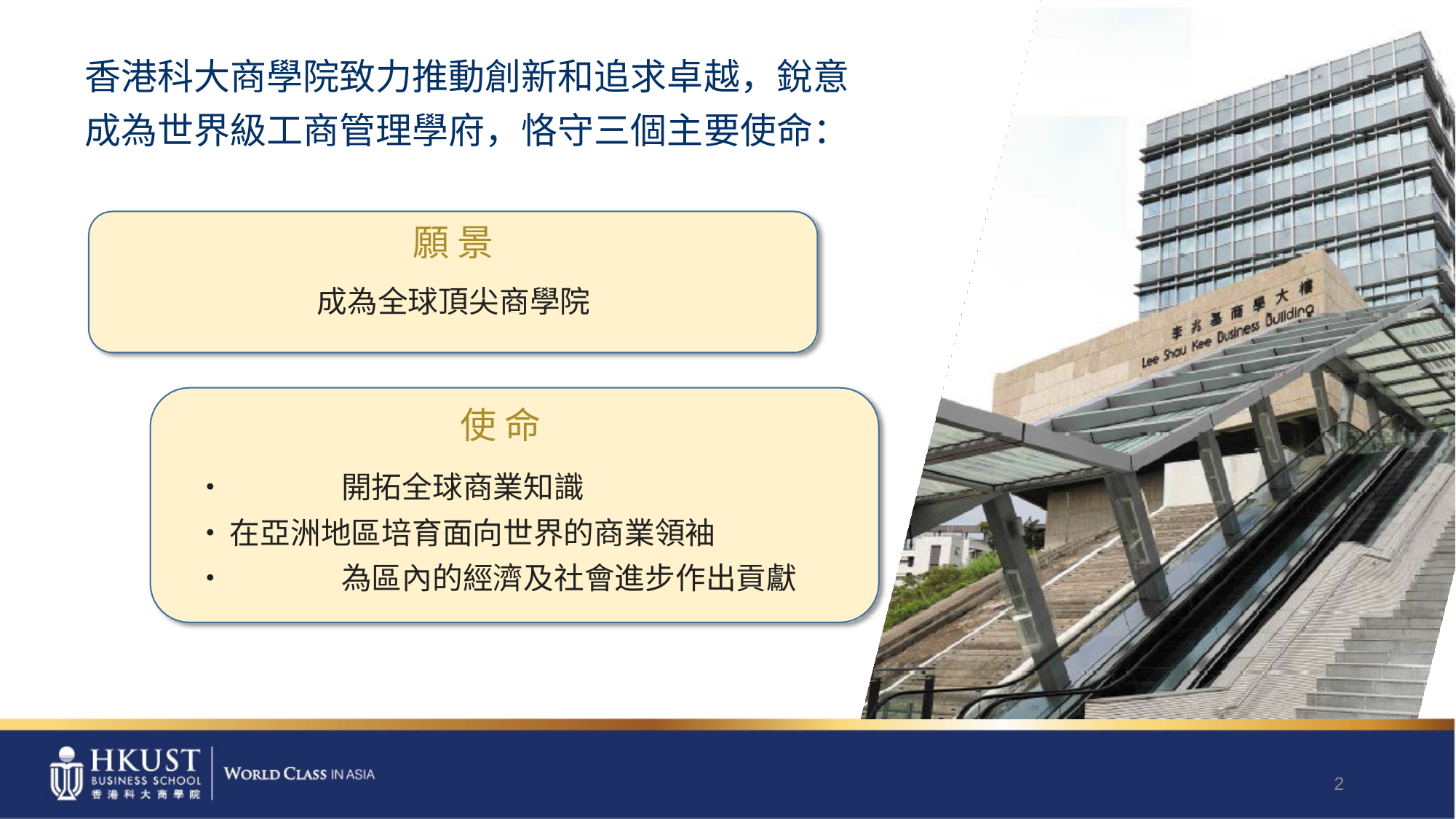

香港科大商學院致力推動創新和追求卓越，銳意
成為世界級工商管理學府，恪守三個主要使命：

願 景
成為全球頂尖商學院

使 命
•	開拓全球商業知識
•	在亞洲地區培育面向世界的商業領袖
•	為區內的經濟及社會進步作出貢獻

2